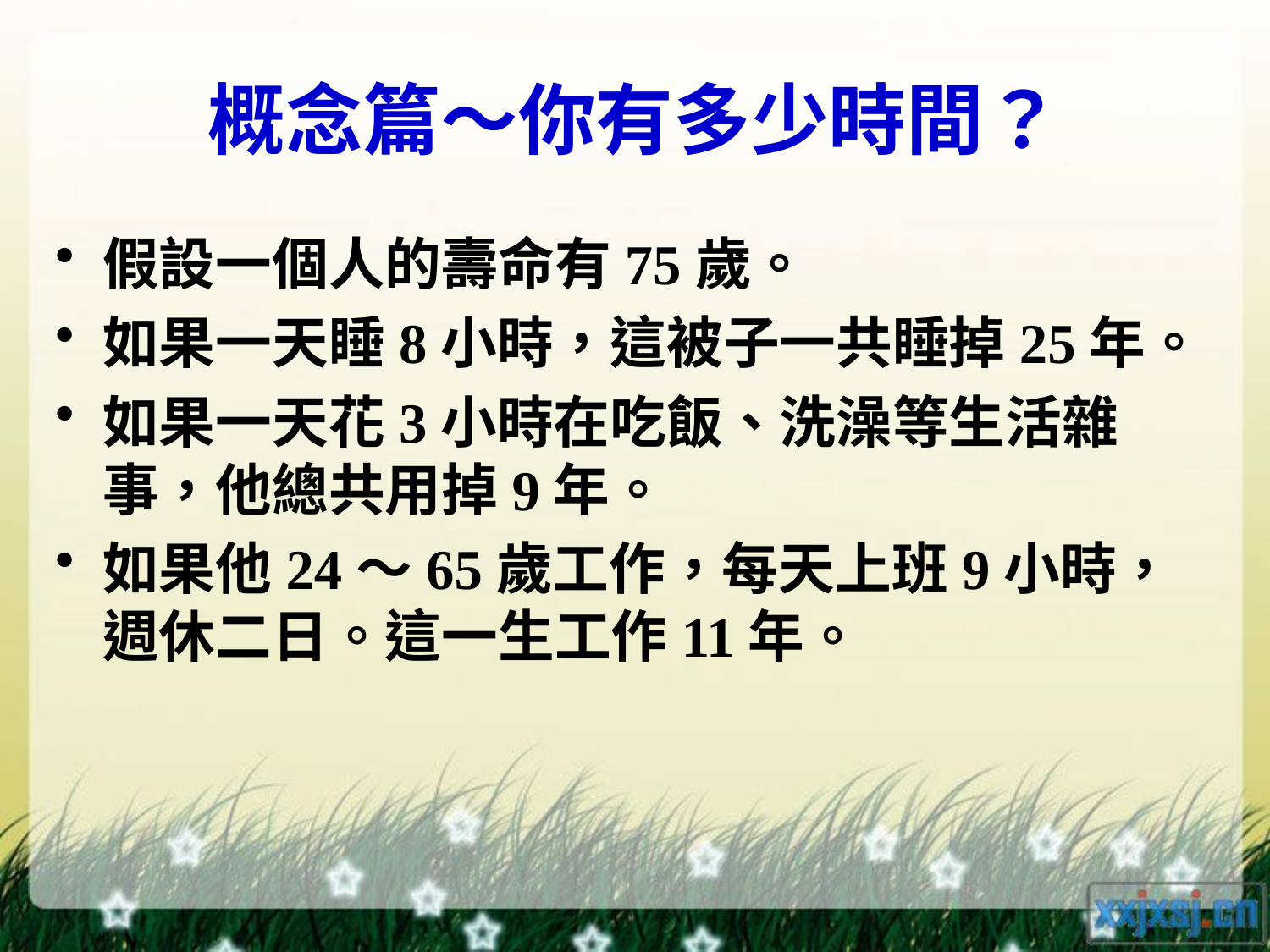

# 概念篇～你有多少時間？
假設一個人的壽命有75歲。
如果一天睡8小時，這被子一共睡掉25年。
如果一天花3小時在吃飯、洗澡等生活雜事，他總共用掉9年。
如果他24～65歲工作，每天上班9小時，週休二日。這一生工作11年。